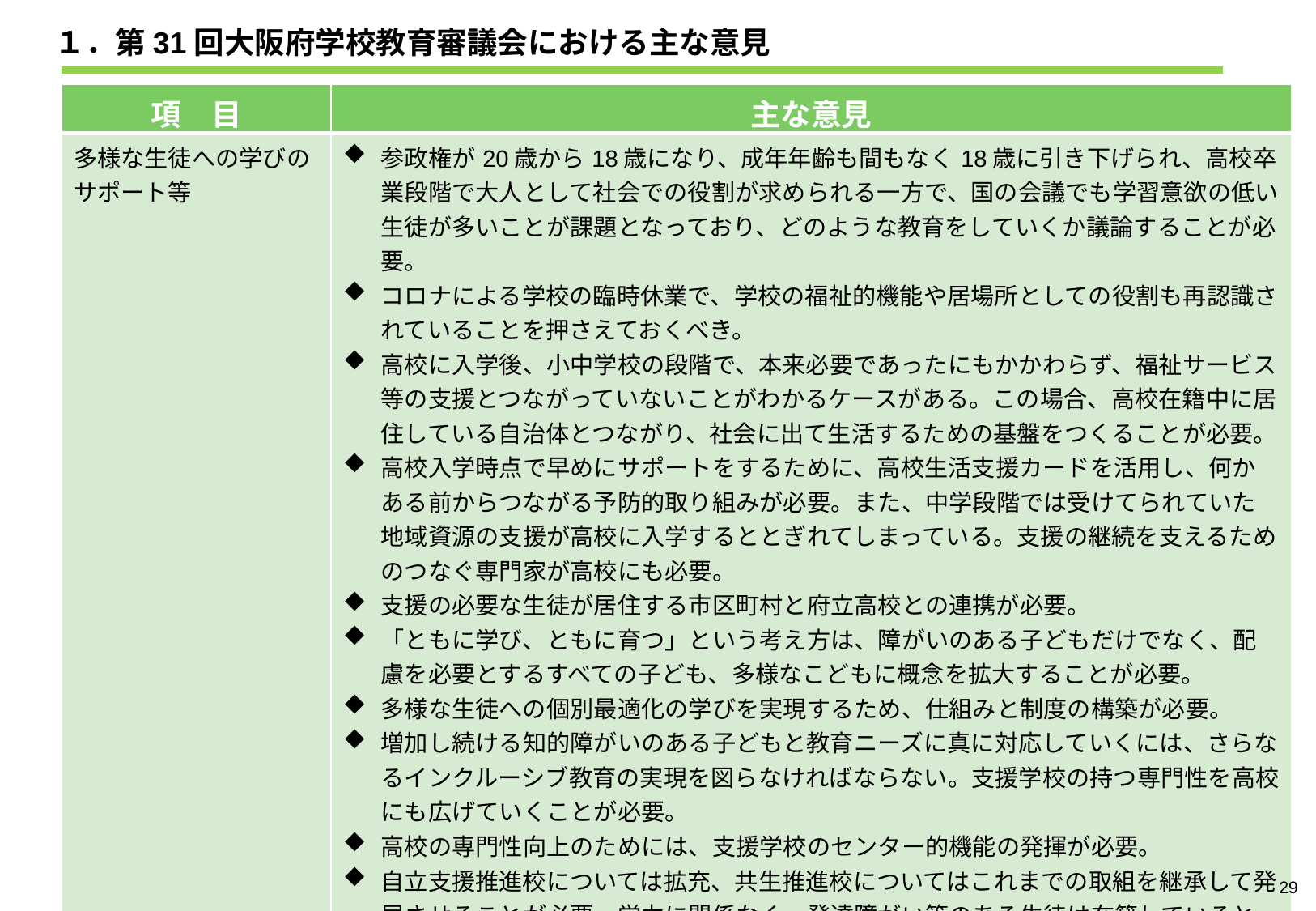

１．第31回大阪府学校教育審議会における主な意見
| 項　目 | 主な意見 |
| --- | --- |
| 多様な生徒への学びのサポート等 | 参政権が20歳から18歳になり、成年年齢も間もなく18歳に引き下げられ、高校卒業段階で大人として社会での役割が求められる一方で、国の会議でも学習意欲の低い生徒が多いことが課題となっており、どのような教育をしていくか議論することが必要。 コロナによる学校の臨時休業で、学校の福祉的機能や居場所としての役割も再認識されていることを押さえておくべき。 高校に入学後、小中学校の段階で、本来必要であったにもかかわらず、福祉サービス等の支援とつながっていないことがわかるケースがある。この場合、高校在籍中に居住している自治体とつながり、社会に出て生活するための基盤をつくることが必要。 高校入学時点で早めにサポートをするために、高校生活支援カードを活用し、何かある前からつながる予防的取り組みが必要。また、中学段階では受けてられていた地域資源の支援が高校に入学するととぎれてしまっている。支援の継続を支えるためのつなぐ専門家が高校にも必要。 支援の必要な生徒が居住する市区町村と府立高校との連携が必要。 「ともに学び、ともに育つ」という考え方は、障がいのある子どもだけでなく、配慮を必要とするすべての子ども、多様なこどもに概念を拡大することが必要。 多様な生徒への個別最適化の学びを実現するため、仕組みと制度の構築が必要。 増加し続ける知的障がいのある子どもと教育ニーズに真に対応していくには、さらなるインクルーシブ教育の実現を図らなければならない。支援学校の持つ専門性を高校にも広げていくことが必要。 高校の専門性向上のためには、支援学校のセンター的機能の発揮が必要。 自立支援推進校については拡充、共生推進校についてはこれまでの取組を継承して発展させることが必要。学力に関係なく、発達障がい等のある生徒は在籍していると考えられ、通級指導教室はすべての高校に設置すべき。 他の自治体では支援学校に本籍を置き、小中学校に副籍を置いて交流・共同学習に取り組んでいるところもある。すべての生徒の学籍を支援学校ではない学校において、支援学校に副籍を置くといったようなことが、将来であっても実現できればと考えている。 障がいのある生徒について、インターンシップ等にもっとしっかり取り組むことで、生徒の安心感につながるのではないか。 |
29
29